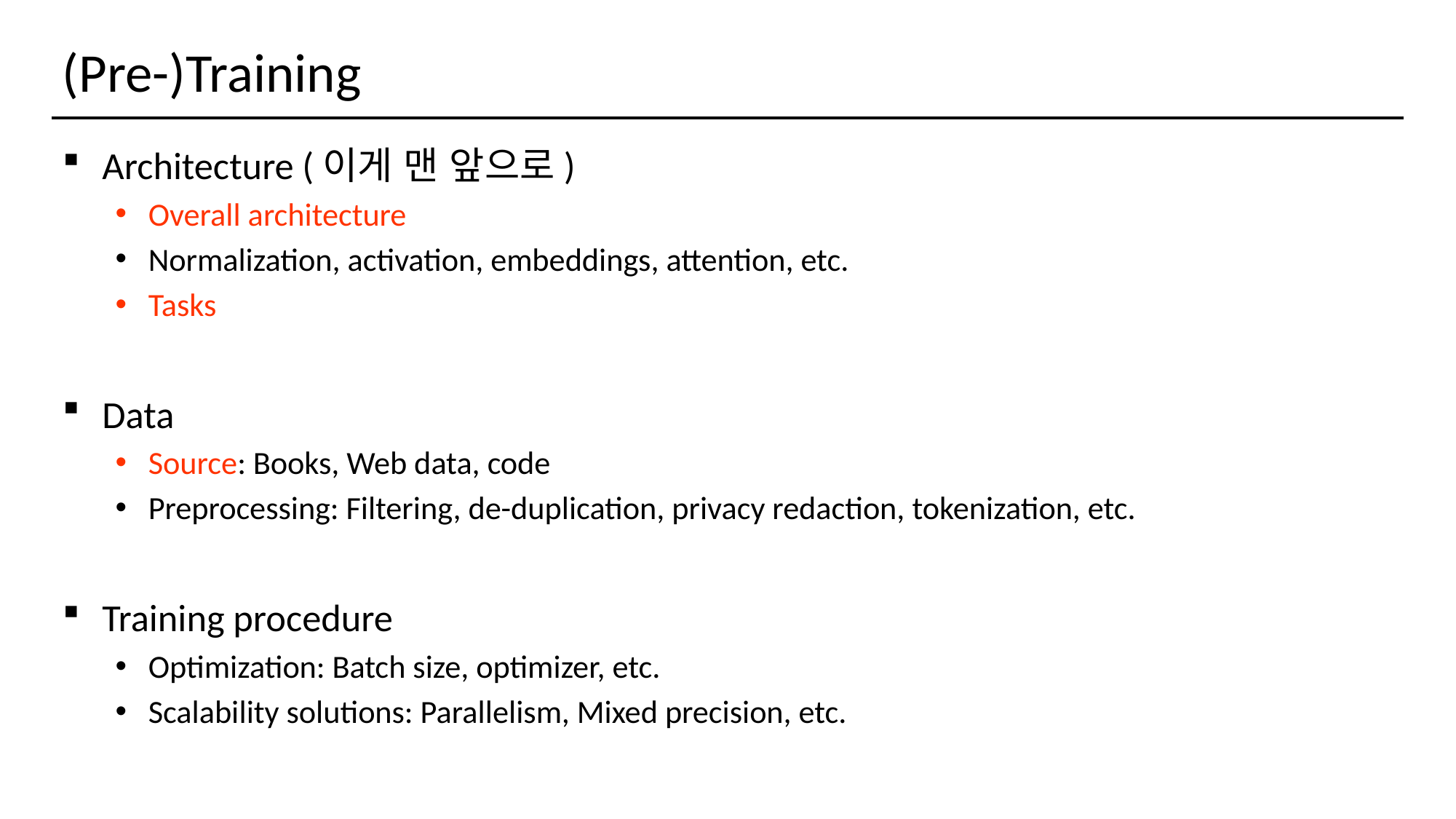

# (Pre-)Training
Architecture (이게 맨 앞으로)
Overall architecture
Normalization, activation, embeddings, attention, etc.
Tasks

Data
Source: Books, Web data, code
Preprocessing: Filtering, de-duplication, privacy redaction, tokenization, etc.

Training procedure
Optimization: Batch size, optimizer, etc.
Scalability solutions: Parallelism, Mixed precision, etc.